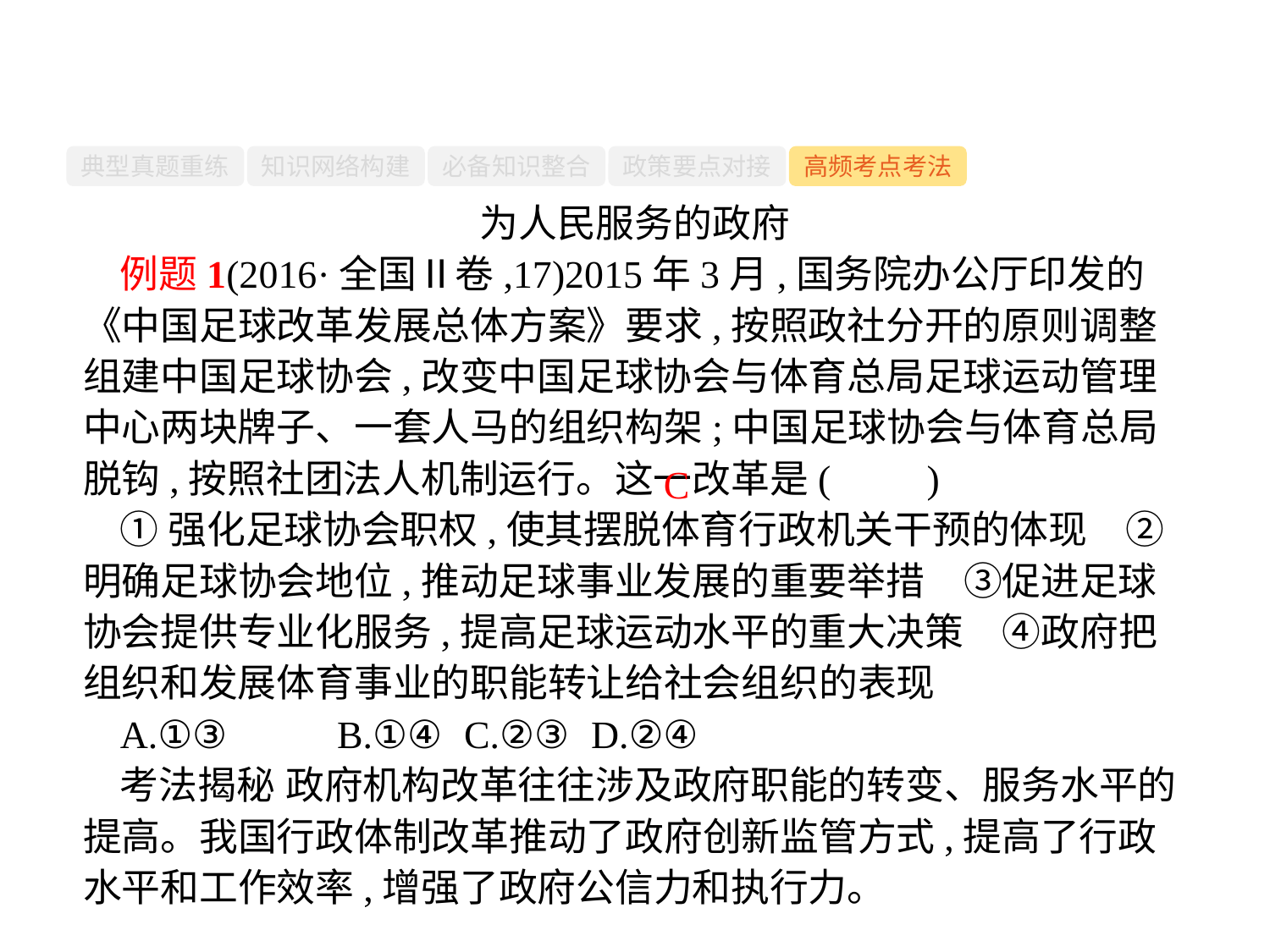

-58-
典型真题重练
知识网络构建
必备知识整合
政策要点对接
高频考点考法
为人民服务的政府
例题1(2016·全国Ⅱ卷,17)2015年3月,国务院办公厅印发的《中国足球改革发展总体方案》要求,按照政社分开的原则调整组建中国足球协会,改变中国足球协会与体育总局足球运动管理中心两块牌子、一套人马的组织构架;中国足球协会与体育总局脱钩,按照社团法人机制运行。这一改革是(　　)
①强化足球协会职权,使其摆脱体育行政机关干预的体现　②明确足球协会地位,推动足球事业发展的重要举措　③促进足球协会提供专业化服务,提高足球运动水平的重大决策　④政府把组织和发展体育事业的职能转让给社会组织的表现
A.①③	B.①④	C.②③	D.②④
考法揭秘 政府机构改革往往涉及政府职能的转变、服务水平的提高。我国行政体制改革推动了政府创新监管方式,提高了行政水平和工作效率,增强了政府公信力和执行力。
C